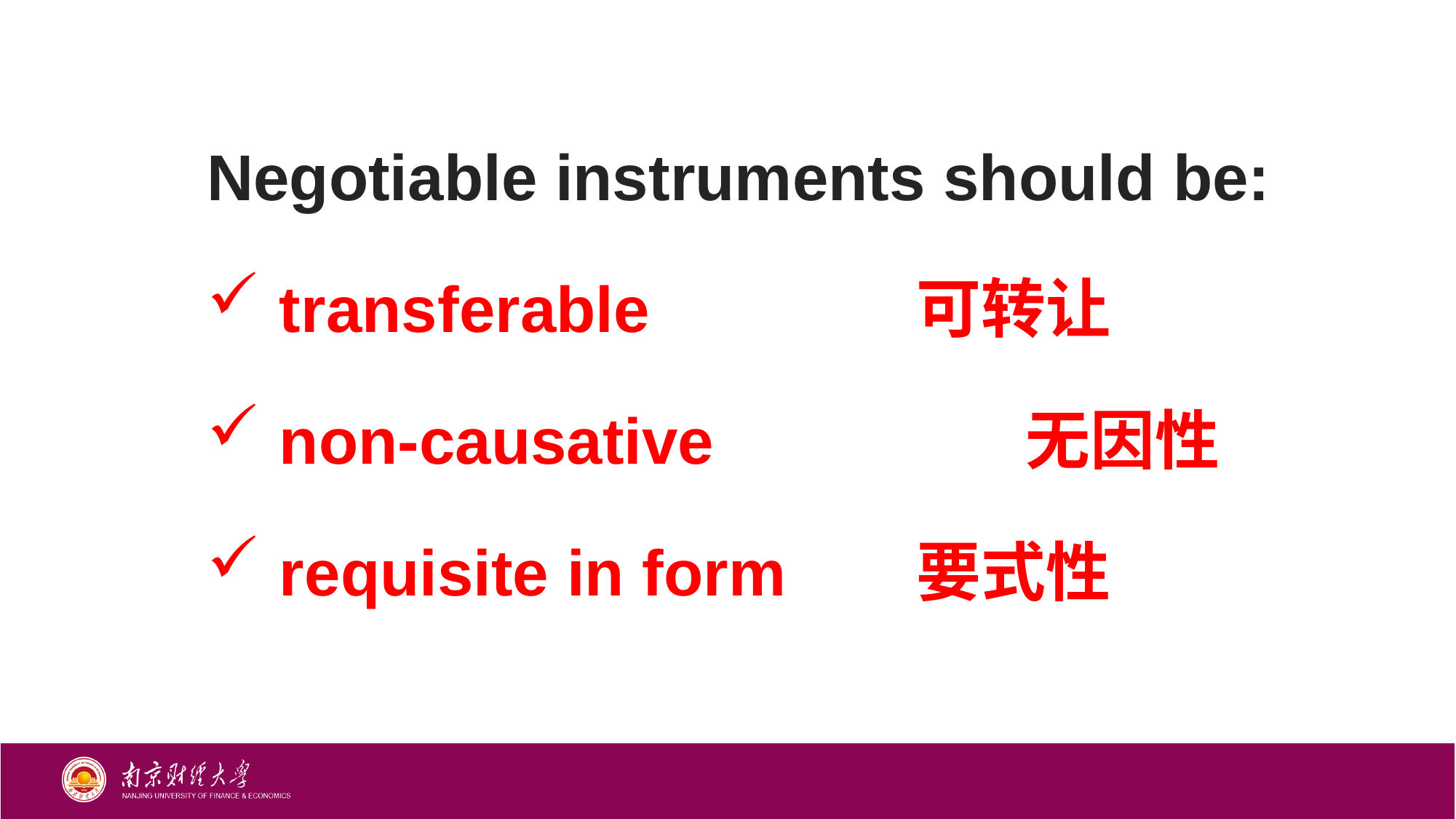

Negotiable instruments should be:
 transferable			可转让
 non-causative			无因性
 requisite in form		要式性